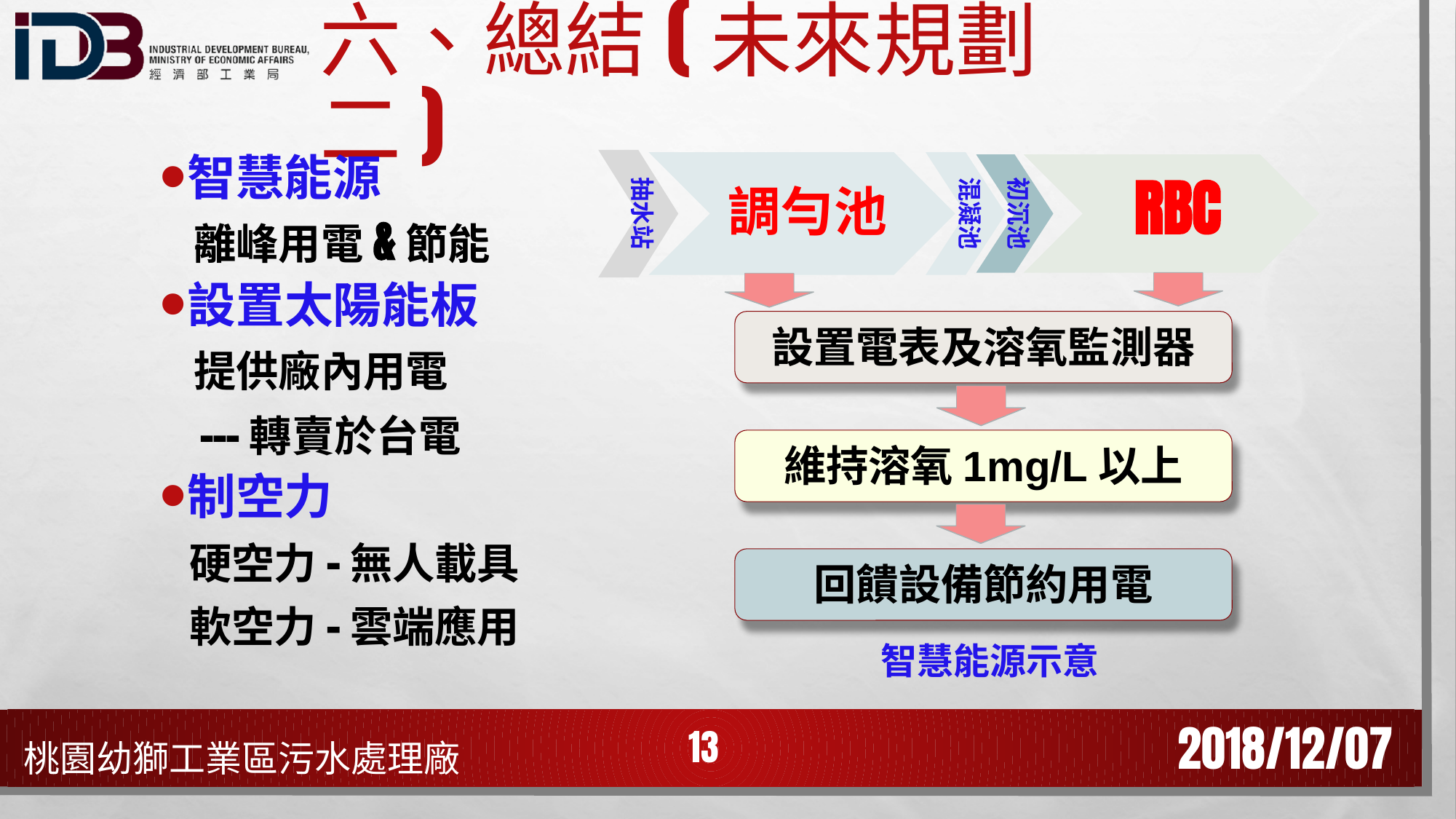

# 六、總結(未來規劃二)
抽水站
調勻池
混凝池
初沉池
RBC
智慧能源
  離峰用電&節能
設置太陽能板
  提供廠內用電
    ---轉賣於台電
制空力
  硬空力-無人載具
  軟空力-雲端應用

設置電表及溶氧監測器

維持溶氧1mg/L以上

回饋設備節約用電
智慧能源示意
2018/12/07
13
桃園幼獅工業區污水處理廠